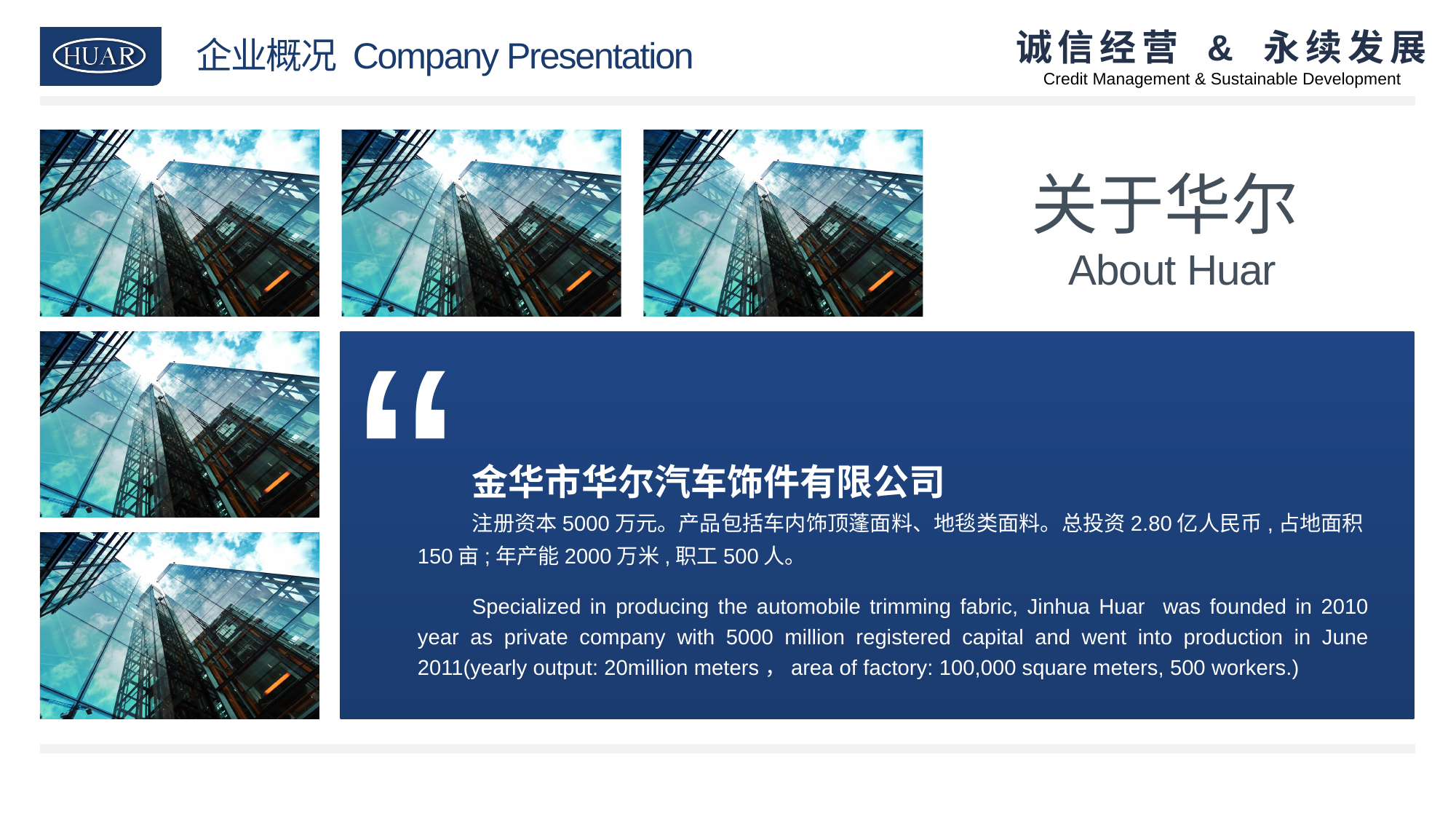

企业概况 Company Presentation

关于华尔About Huar
“

金华市华尔汽车饰件有限公司
注册资本5000万元。产品包括车内饰顶蓬面料、地毯类面料。总投资2.80亿人民币,占地面积150亩;年产能2000万米,职工500人。
Specialized in producing the automobile trimming fabric, Jinhua Huar  was founded in 2010 year as private company with 5000 million registered capital and went into production in June 2011(yearly output: 20million meters，area of factory: 100,000 square meters, 500 workers.)